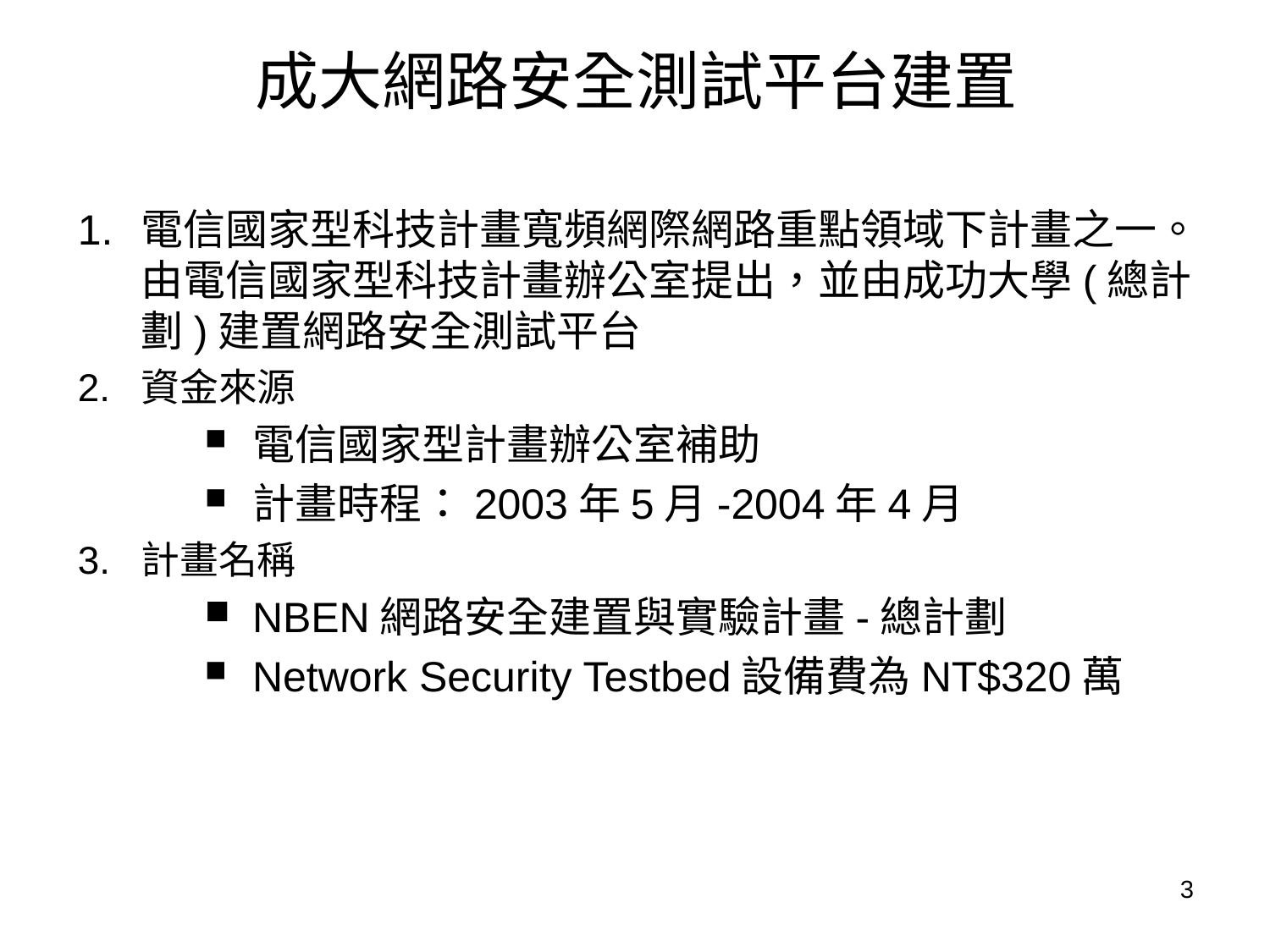

# 成大網路安全測試平台建置
電信國家型科技計畫寬頻網際網路重點領域下計畫之一。由電信國家型科技計畫辦公室提出，並由成功大學(總計劃)建置網路安全測試平台
資金來源
電信國家型計畫辦公室補助
計畫時程：2003年5月-2004年4月
計畫名稱
NBEN網路安全建置與實驗計畫-總計劃
Network Security Testbed設備費為NT$320萬

3